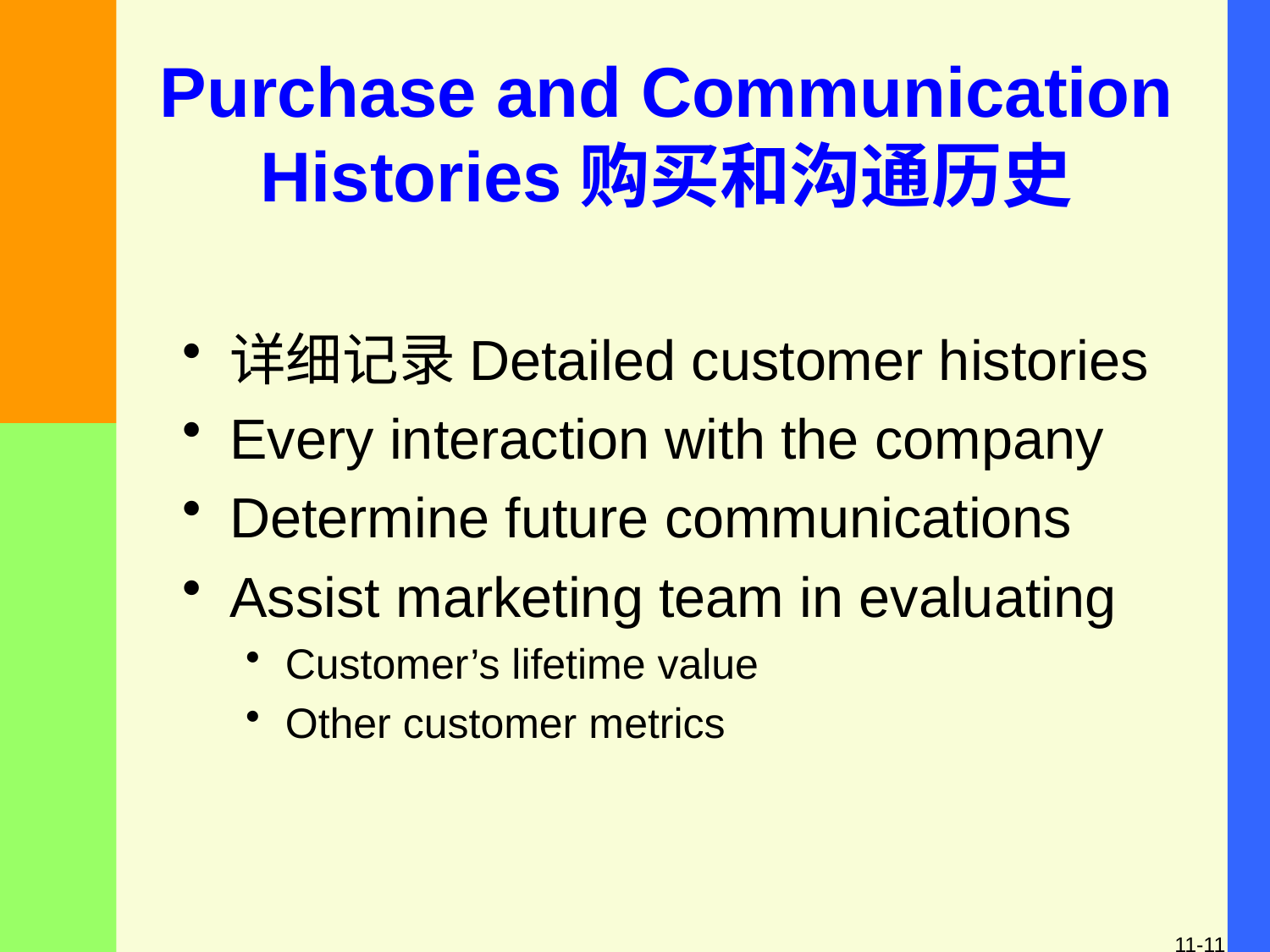

# Purchase and Communication Histories购买和沟通历史
详细记录Detailed customer histories
Every interaction with the company
Determine future communications
Assist marketing team in evaluating
Customer’s lifetime value
Other customer metrics

11-11